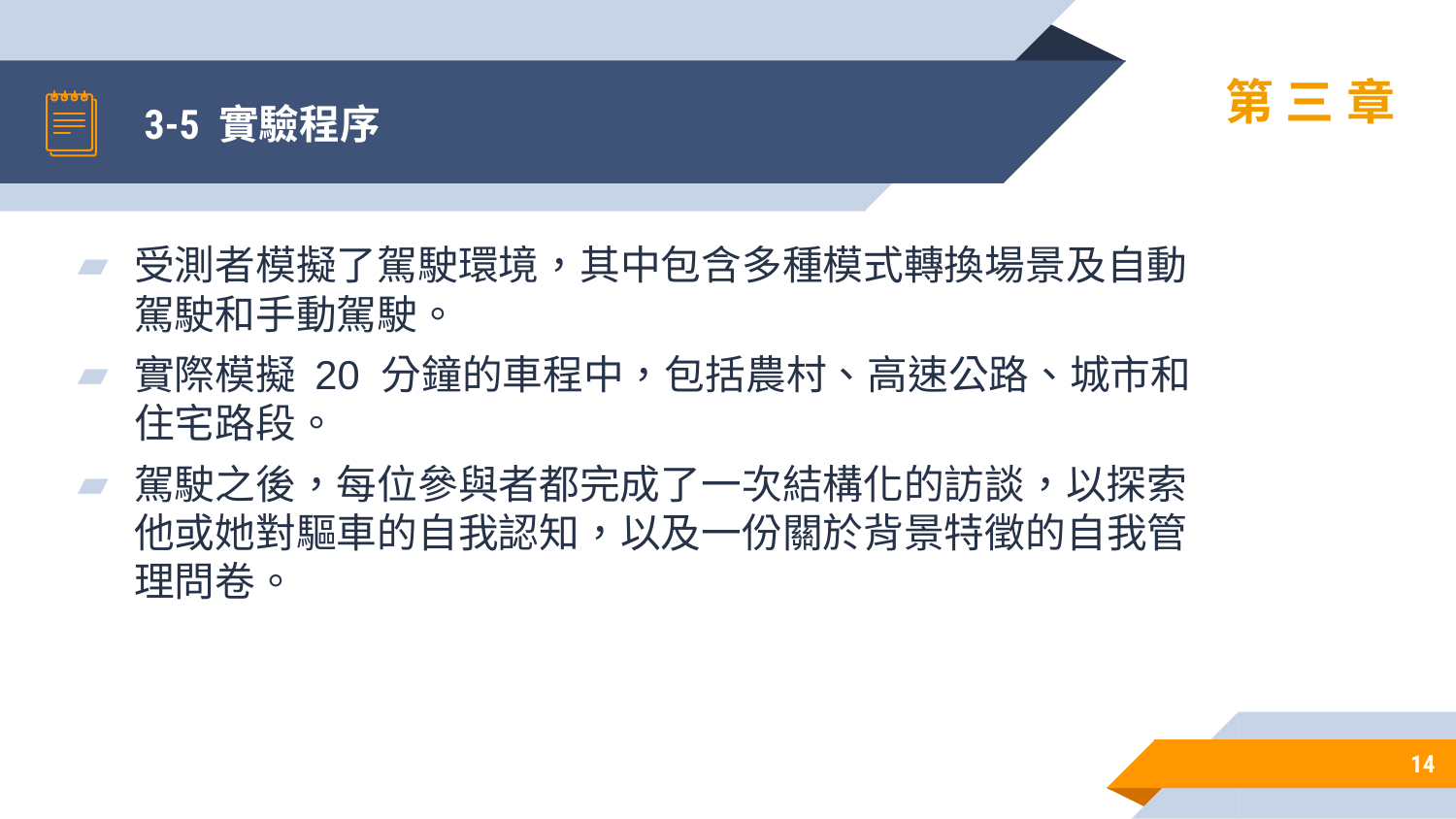

# 3-5 實驗程序
第三章

受測者模擬了駕駛環境，其中包含多種模式轉換場景及自動駕駛和手動駕駛。
實際模擬 20 分鐘的車程中，包括農村、高速公路、城市和住宅路段。
駕駛之後，每位參與者都完成了一次結構化的訪談，以探索他或她對驅車的自我認知，以及一份關於背景特徵的自我管理問卷。
14